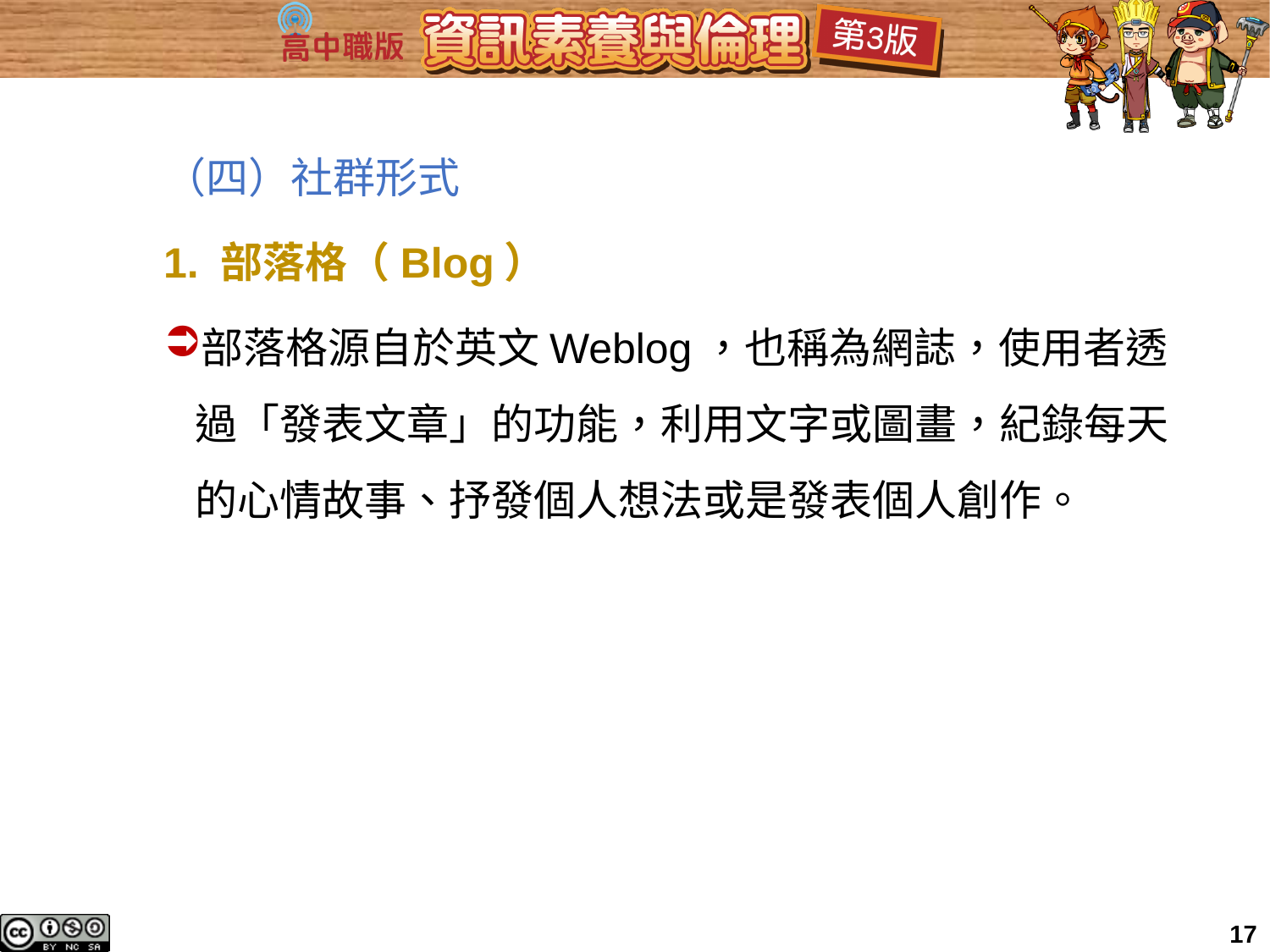

（四）社群形式
1. 部落格（Blog）
部落格源自於英文Weblog，也稱為網誌，使用者透過「發表文章」的功能，利用文字或圖畫，紀錄每天的心情故事、抒發個人想法或是發表個人創作。
17